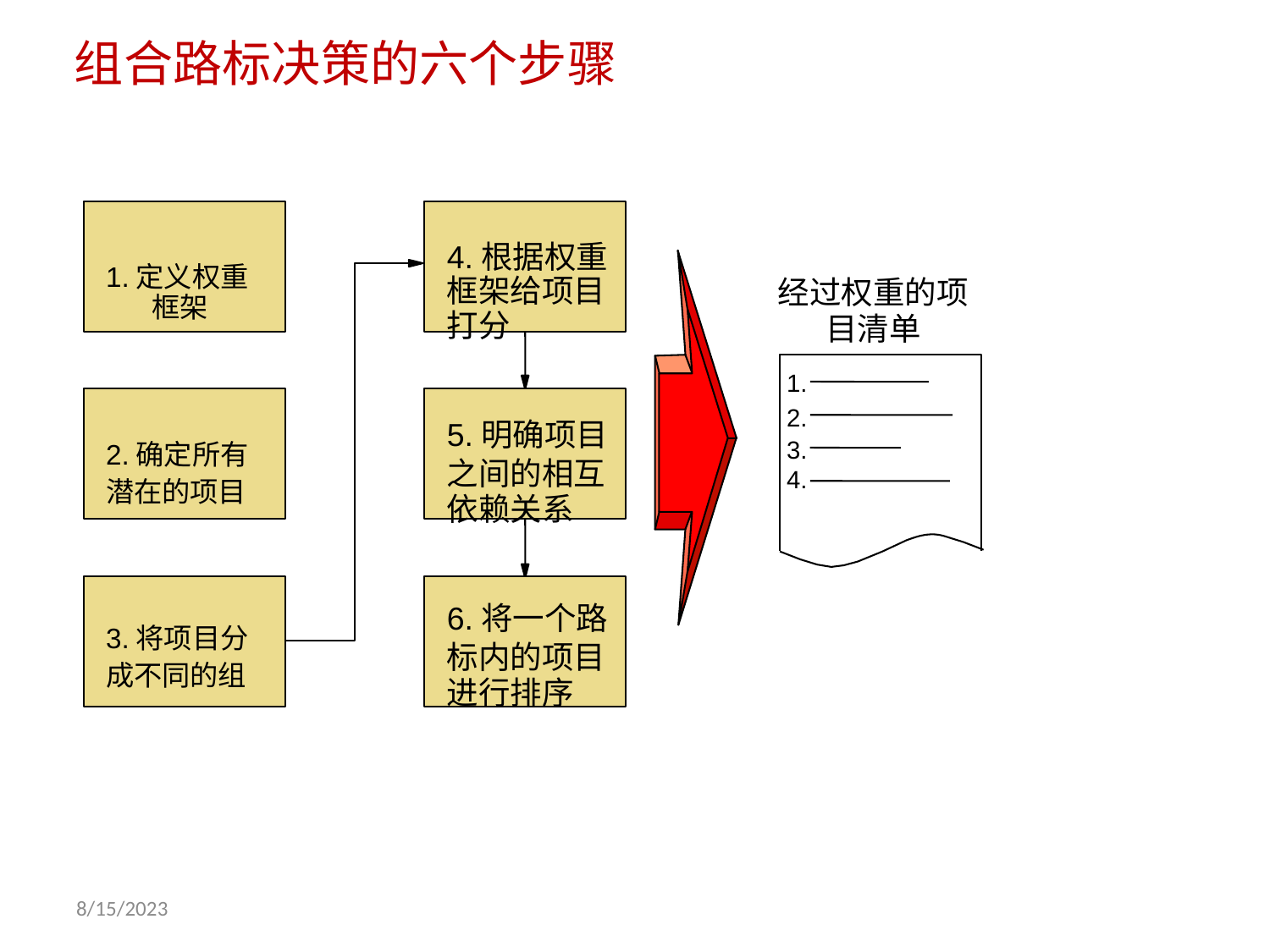

组合路标决策的六个步骤

4.根据权重
框架给项目
打分

5.明确项目
之间的相互
依赖关系

6.将一个路
标内的项目
进行排序

1.定义权重
	框架

2.确定所有
潜在的项目

3.将项目分
成不同的组

经过权重的项
		目清单

	1.
	2.
	3.
	4.

8/15/2023